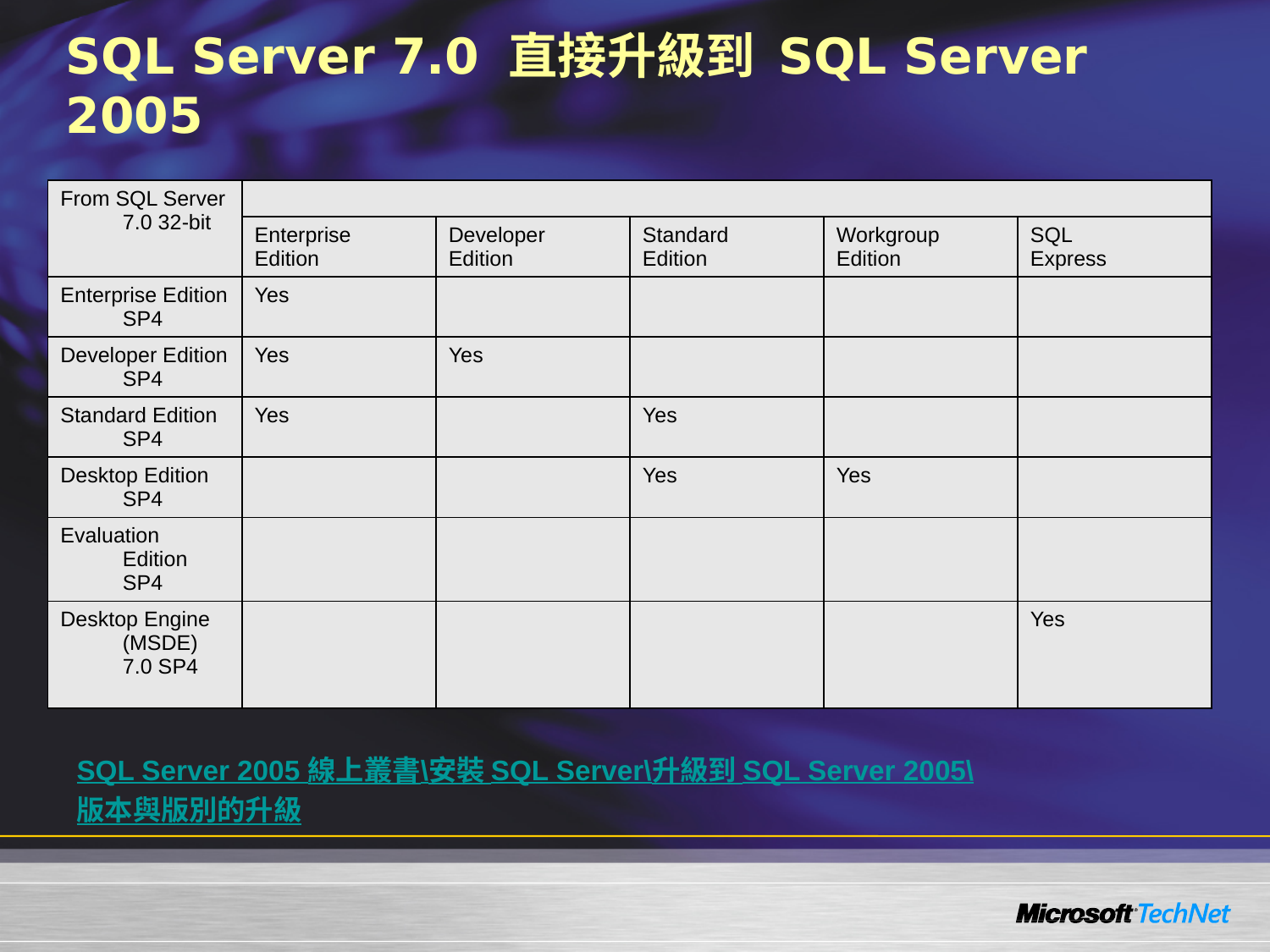

# SQL Server 7.0 直接升級到 SQL Server 2005
| From SQL Server 7.0 32-bit |  |  |  |  |  |
| --- | --- | --- | --- | --- | --- |
|  | Enterprise Edition | Developer Edition | Standard Edition | Workgroup Edition | SQL Express |
| Enterprise Edition SP4 | Yes |  |  |  |  |
| Developer Edition SP4 | Yes | Yes |  |  |  |
| Standard Edition SP4 | Yes |  | Yes |  |  |
| Desktop Edition SP4 |  |  | Yes | Yes |  |
| Evaluation Edition SP4 |  |  |  |  |  |
| Desktop Engine (MSDE) 7.0 SP4 |  |  |  |  | Yes |
|  |
| --- |
SQL Server 2005 線上叢書\安裝 SQL Server\升級到 SQL Server 2005\版本與版別的升級